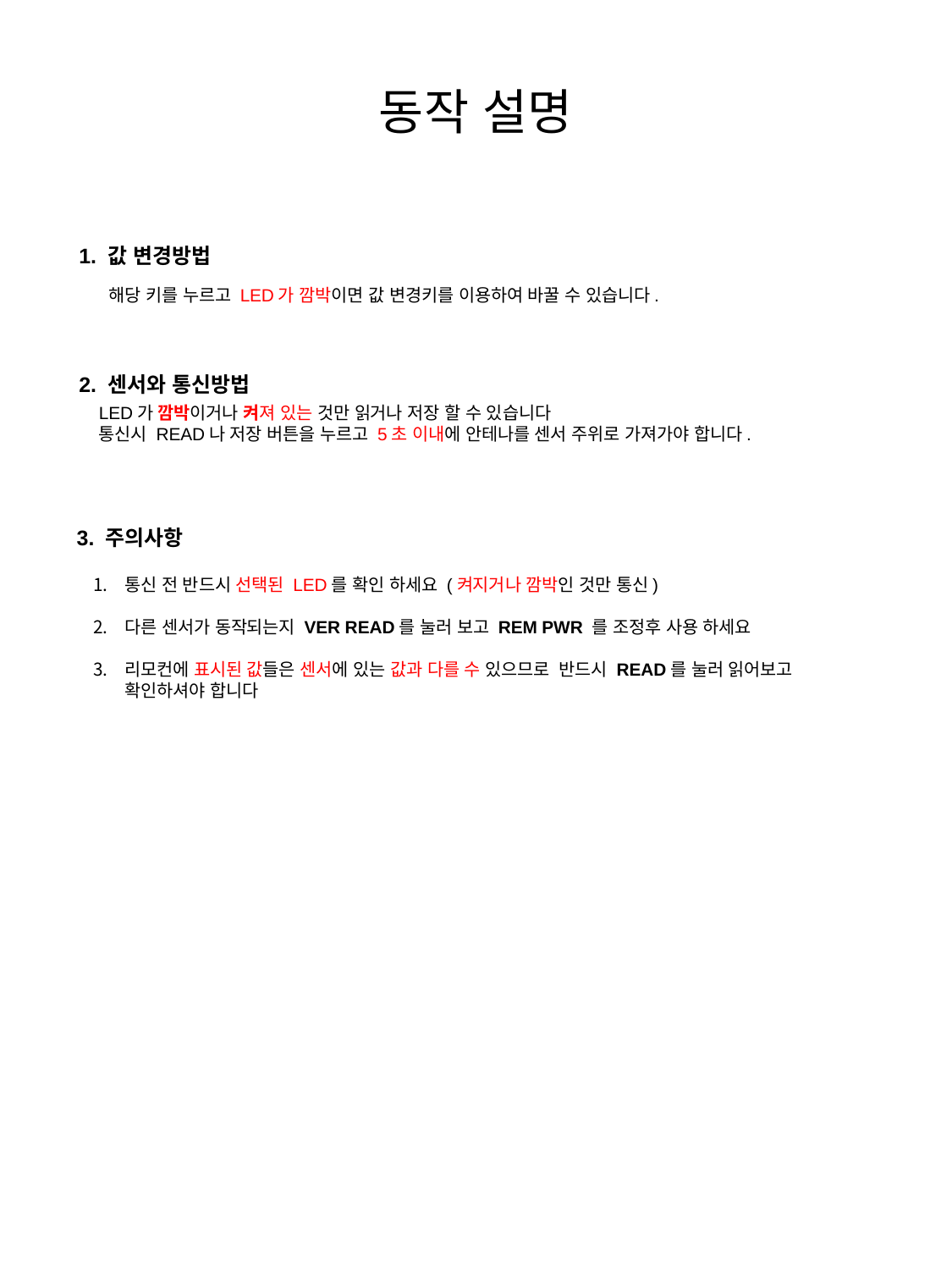

동작 설명
1. 값 변경방법
해당 키를 누르고 LED가 깜박이면 값 변경키를 이용하여 바꿀 수 있습니다.
2. 센서와 통신방법
LED가 깜박이거나 켜져 있는 것만 읽거나 저장 할 수 있습니다
통신시 READ나 저장 버튼을 누르고 5초 이내에 안테나를 센서 주위로 가져가야 합니다.

3. 주의사항

통신 전 반드시 선택된 LED를 확인 하세요 (켜지거나 깜박인 것만 통신)

다른 센서가 동작되는지 VER READ를 눌러 보고 REM PWR 를 조정후 사용 하세요

리모컨에 표시된 값들은 센서에 있는 값과 다를 수 있으므로  반드시 READ를 눌러 읽어보고  확인하셔야 합니다